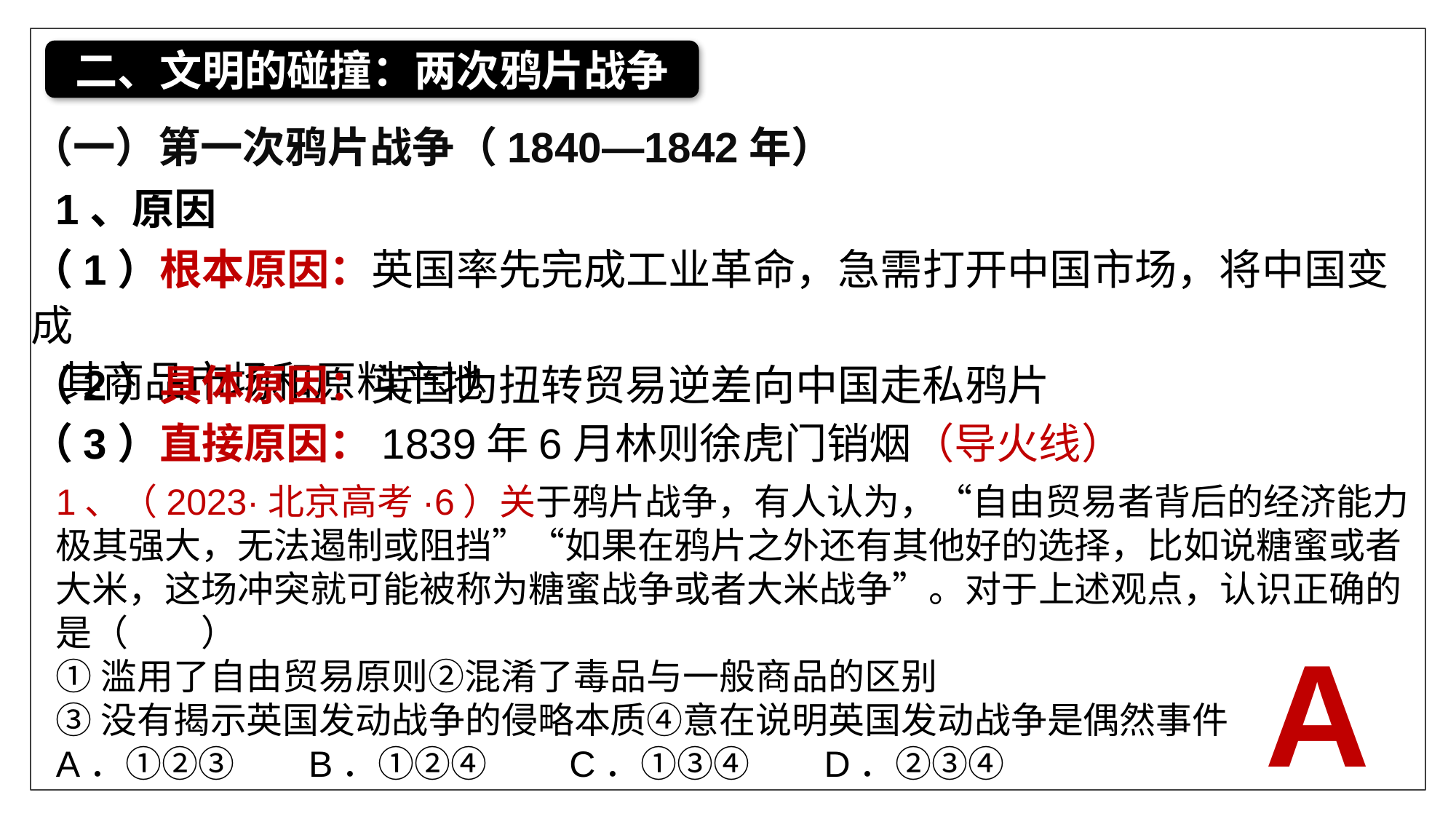

二、文明的碰撞：两次鸦片战争
（一）第一次鸦片战争（1840—1842年）
1、原因
（1）根本原因：英国率先完成工业革命，急需打开中国市场，将中国变成
  其商品市场和原料产地
（2）具体原因：英国为扭转贸易逆差向中国走私鸦片
（3）直接原因：1839年6月林则徐虎门销烟（导火线）
1、（2023·北京高考·6）关于鸦片战争，有人认为，“自由贸易者背后的经济能力极其强大，无法遏制或阻挡”“如果在鸦片之外还有其他好的选择，比如说糖蜜或者大米，这场冲突就可能被称为糖蜜战争或者大米战争”。对于上述观点，认识正确的是（　　）
①滥用了自由贸易原则②混淆了毒品与一般商品的区别
③没有揭示英国发动战争的侵略本质④意在说明英国发动战争是偶然事件
A．①②③        B．①②④         C．①③④        D．②③④
A